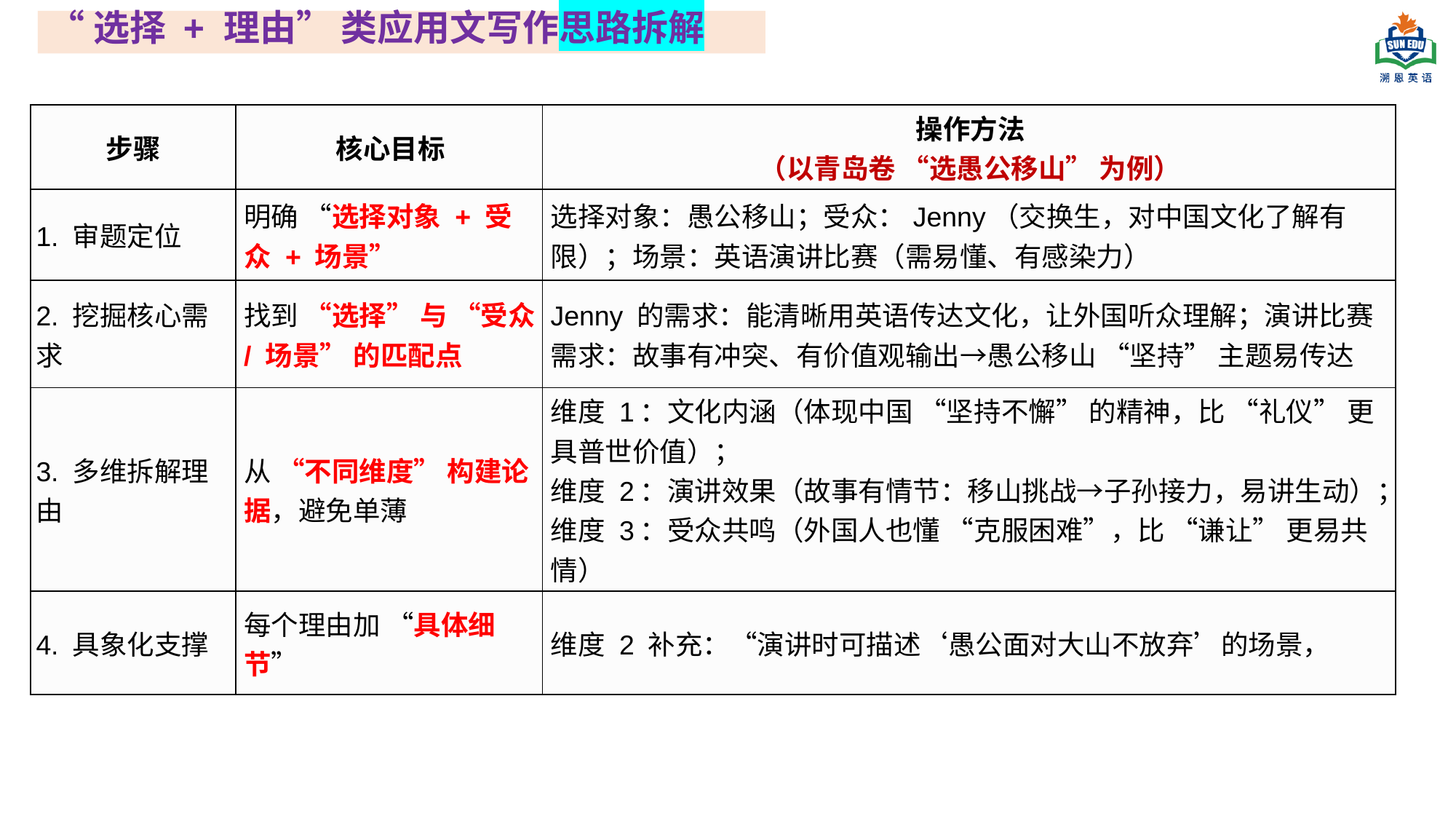

“选择 + 理由” 类应用文写作思路拆解
| 步骤 | 核心目标 | 操作方法 （以青岛卷 “选愚公移山” 为例） |
| --- | --- | --- |
| 1. 审题定位 | 明确 “选择对象 + 受众 + 场景” | 选择对象：愚公移山；受众：Jenny（交换生，对中国文化了解有限）；场景：英语演讲比赛（需易懂、有感染力） |
| 2. 挖掘核心需求 | 找到 “选择” 与 “受众 / 场景” 的匹配点 | Jenny 的需求：能清晰用英语传达文化，让外国听众理解；演讲比赛需求：故事有冲突、有价值观输出→愚公移山 “坚持” 主题易传达 |
| 3. 多维拆解理由 | 从 “不同维度” 构建论据，避免单薄 | 维度 1：文化内涵（体现中国 “坚持不懈” 的精神，比 “礼仪” 更具普世价值）； 维度 2：演讲效果（故事有情节：移山挑战→子孙接力，易讲生动）； 维度 3：受众共鸣（外国人也懂 “克服困难”，比 “谦让” 更易共情） |
| 4. 具象化支撑 | 每个理由加 “具体细节” | 维度 2 补充：“演讲时可描述‘愚公面对大山不放弃’的场景， |